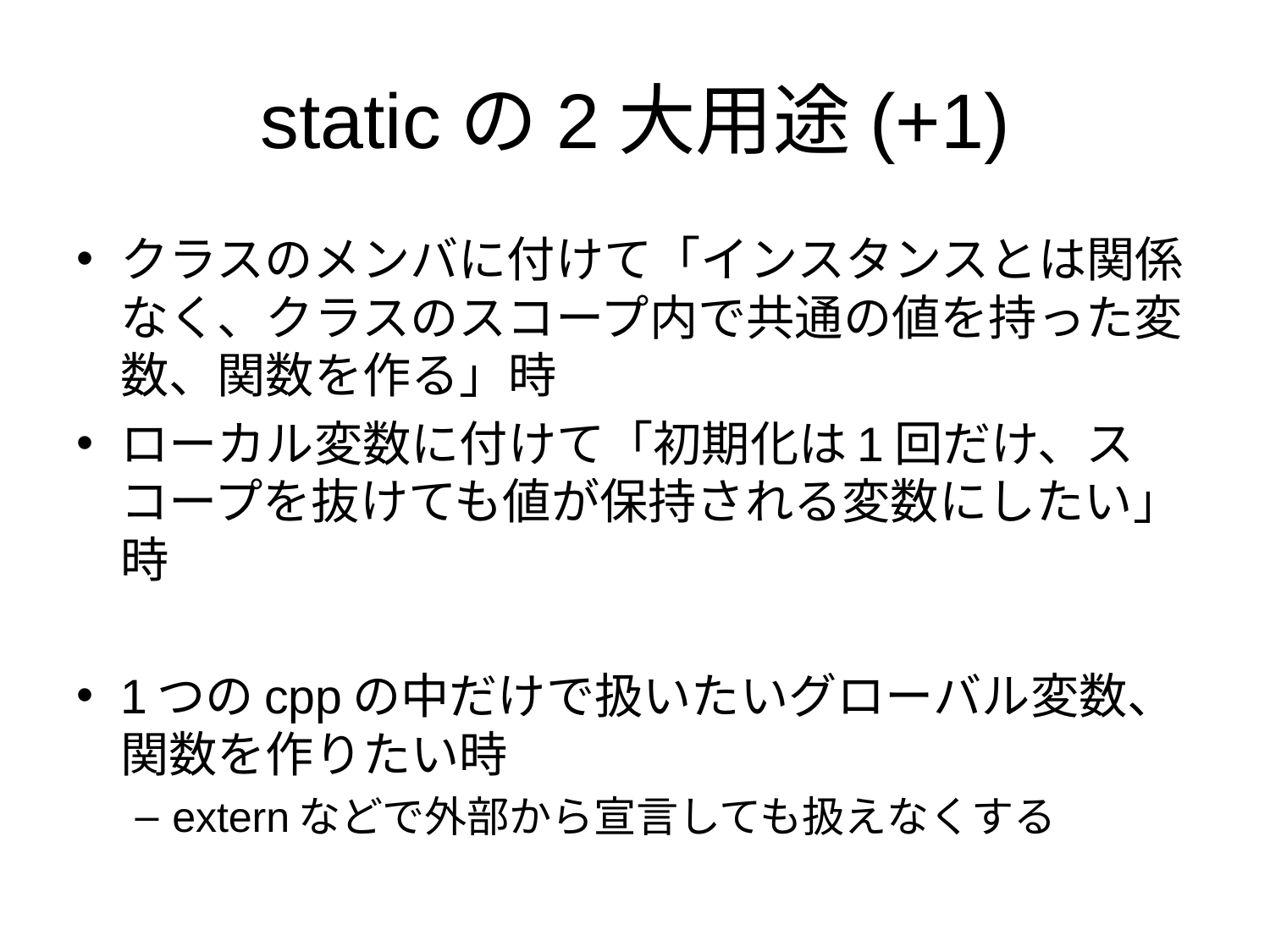

# staticの2大用途(+1)
クラスのメンバに付けて「インスタンスとは関係なく、クラスのスコープ内で共通の値を持った変数、関数を作る」時
ローカル変数に付けて「初期化は1回だけ、スコープを抜けても値が保持される変数にしたい」時

1つのcppの中だけで扱いたいグローバル変数、関数を作りたい時
externなどで外部から宣言しても扱えなくする